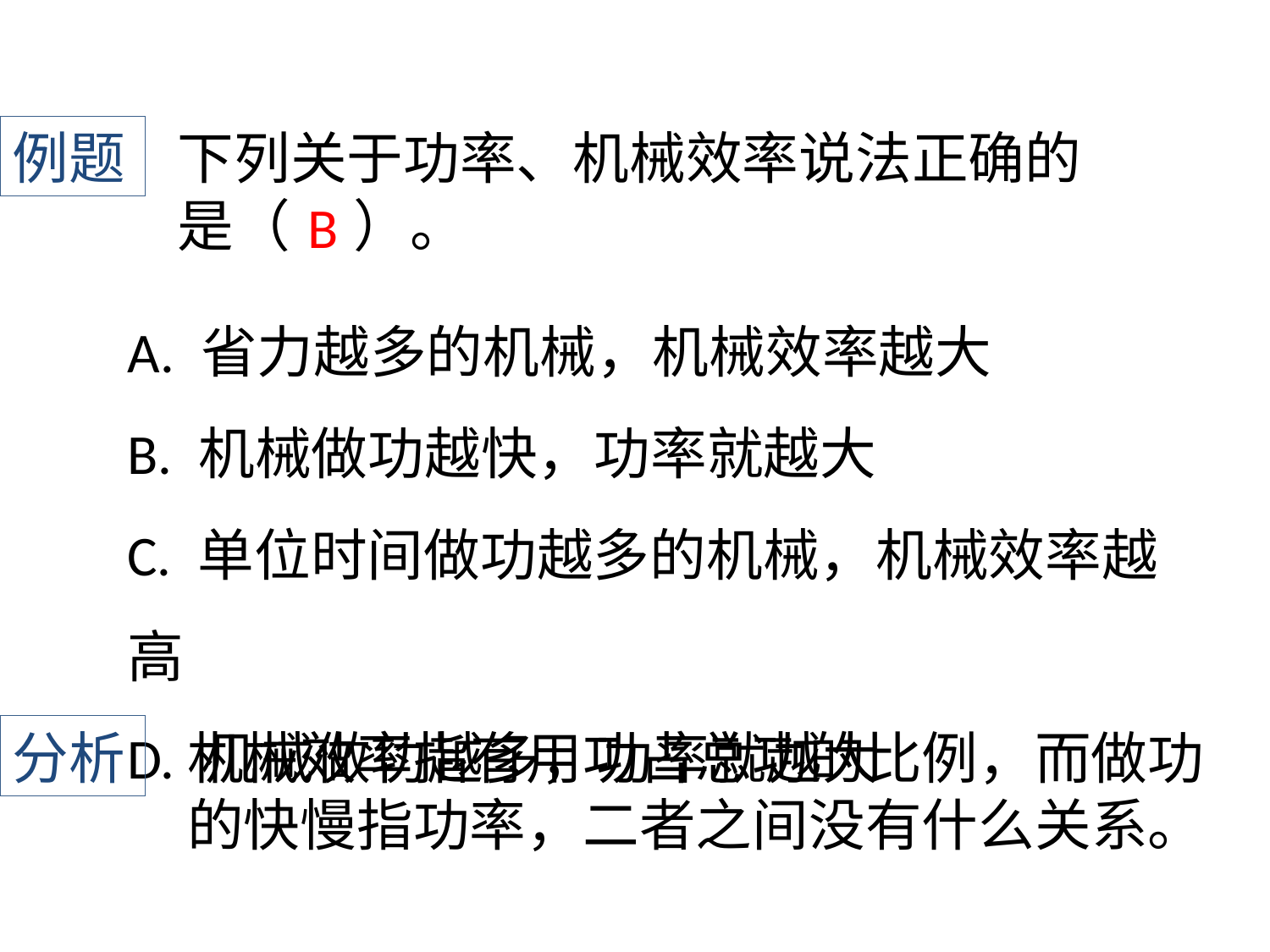

例题
下列关于功率、机械效率说法正确的是（     ）。
B
A. 省力越多的机械，机械效率越大
B. 机械做功越快，功率就越大
C. 单位时间做功越多的机械，机械效率越高
D. 机械做功越多，功率就越大
分析
机械效率指有用功占总功的比例，而做功的快慢指功率，二者之间没有什么关系。